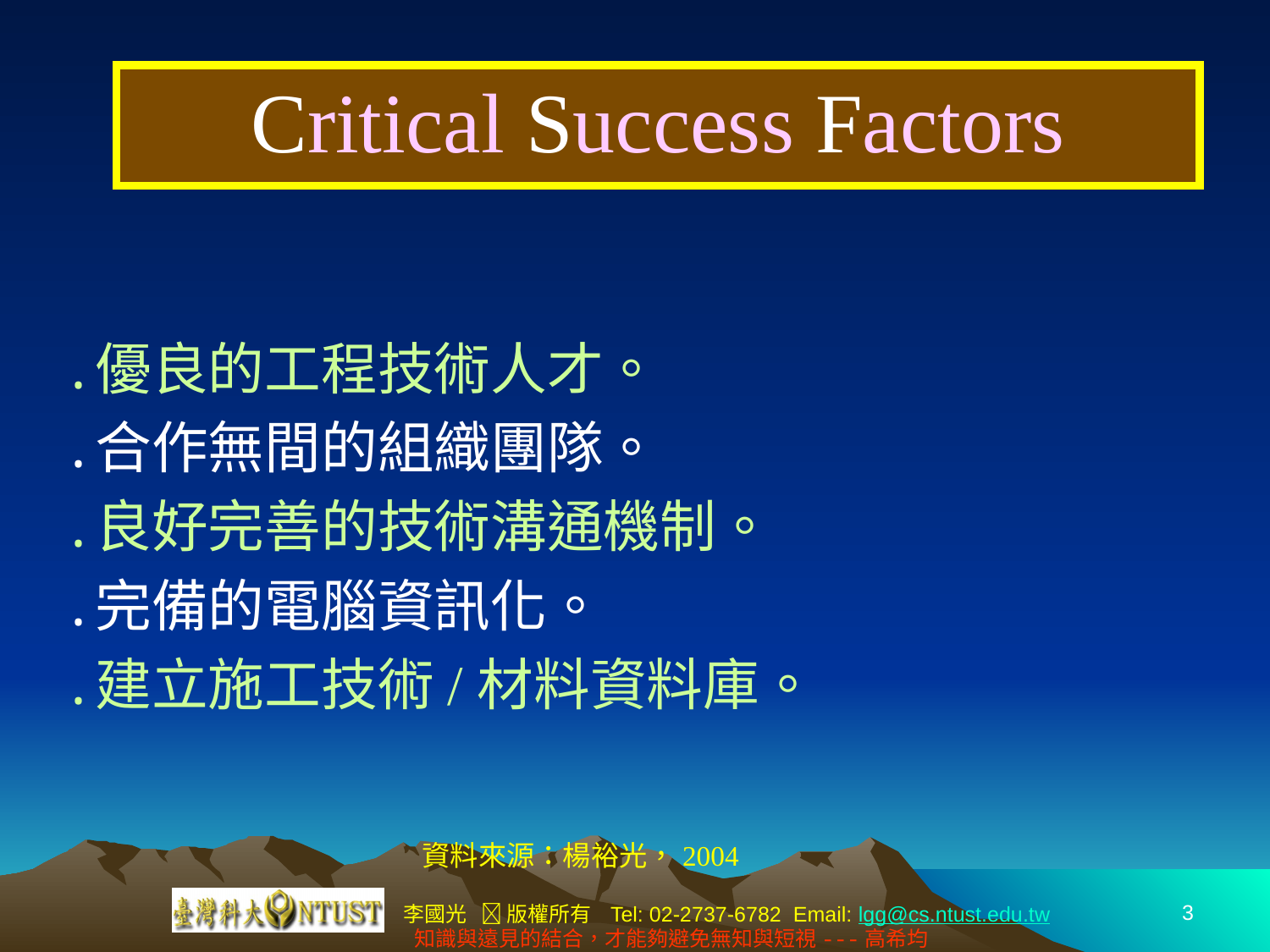

Critical Success Factors
優良的工程技術人才。
合作無間的組織團隊。
良好完善的技術溝通機制。
完備的電腦資訊化。
建立施工技術/材料資料庫。
資料來源：楊裕光，2004
3